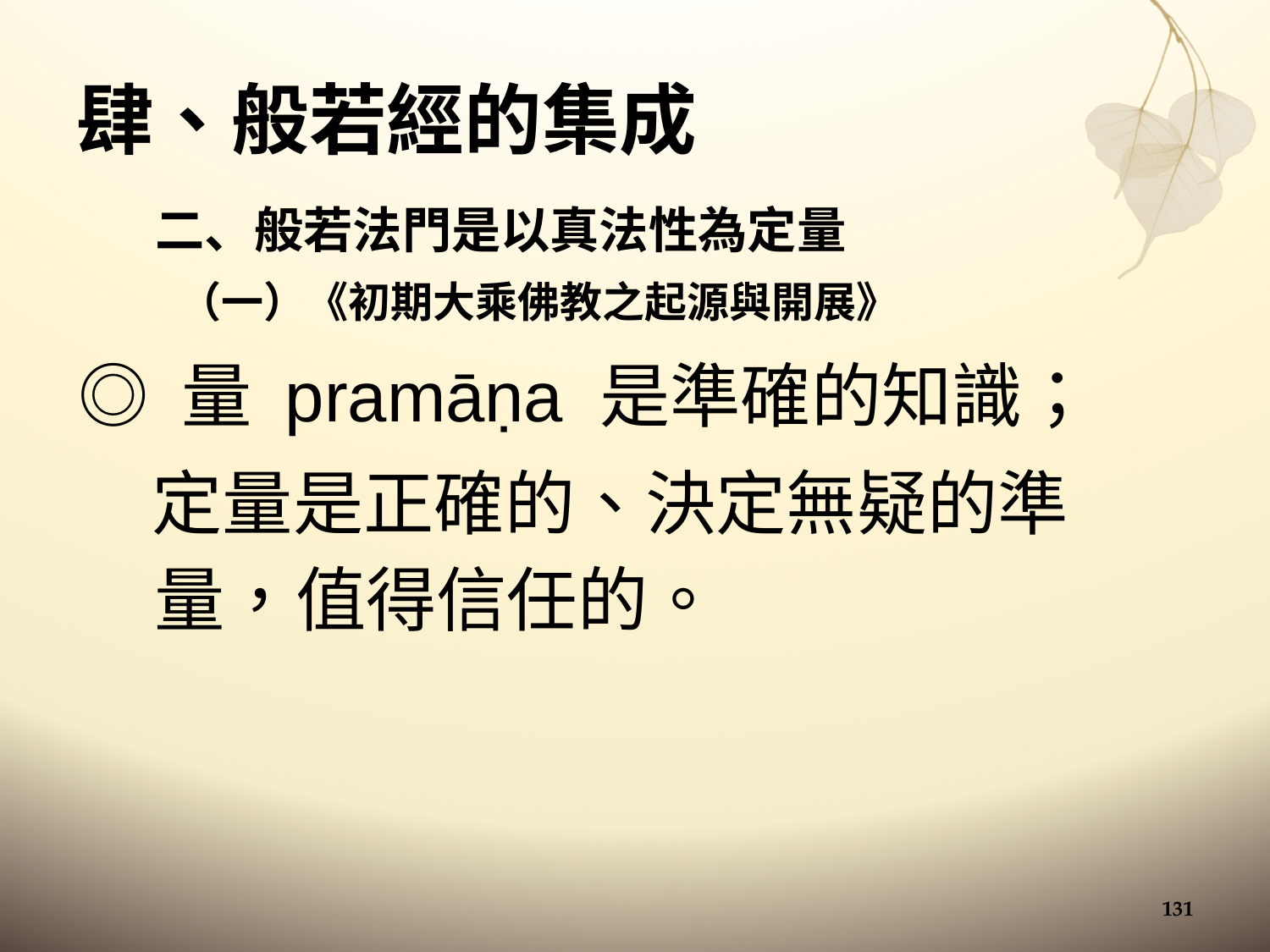

# 肆、般若經的集成
二、般若法門是以真法性為定量
（一）《初期大乘佛教之起源與開展》
◎ 量 pramāṇa 是準確的知識；
定量是正確的、決定無疑的準量，值得信任的。
131